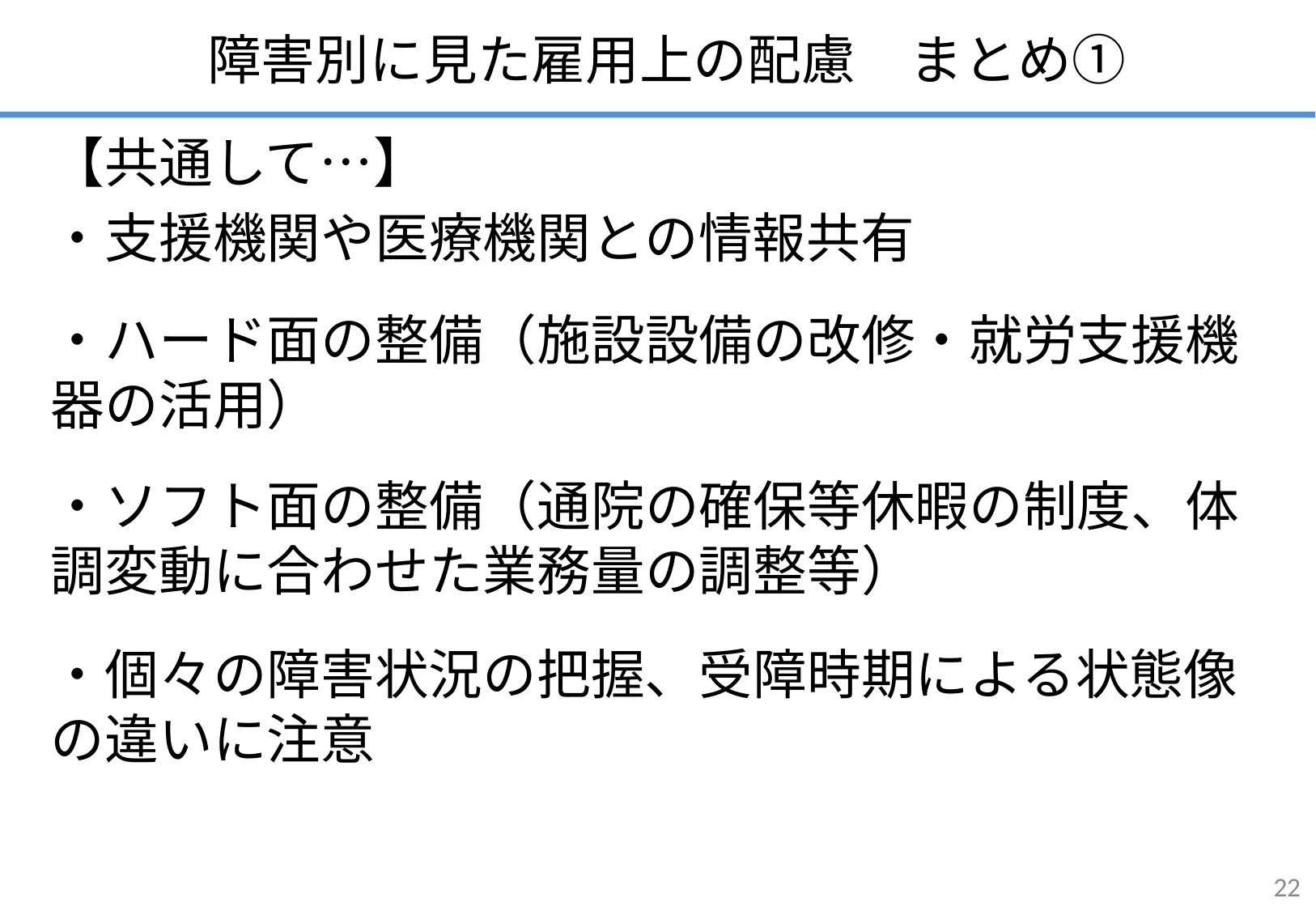

障害別に見た雇用上の配慮　まとめ①

【共通して…】
・支援機関や医療機関との情報共有

・ハード面の整備（施設設備の改修・就労支援機器の活用）

・ソフト面の整備（通院の確保等休暇の制度、体調変動に合わせた業務量の調整等）

・個々の障害状況の把握、受障時期による状態像の違いに注意

22